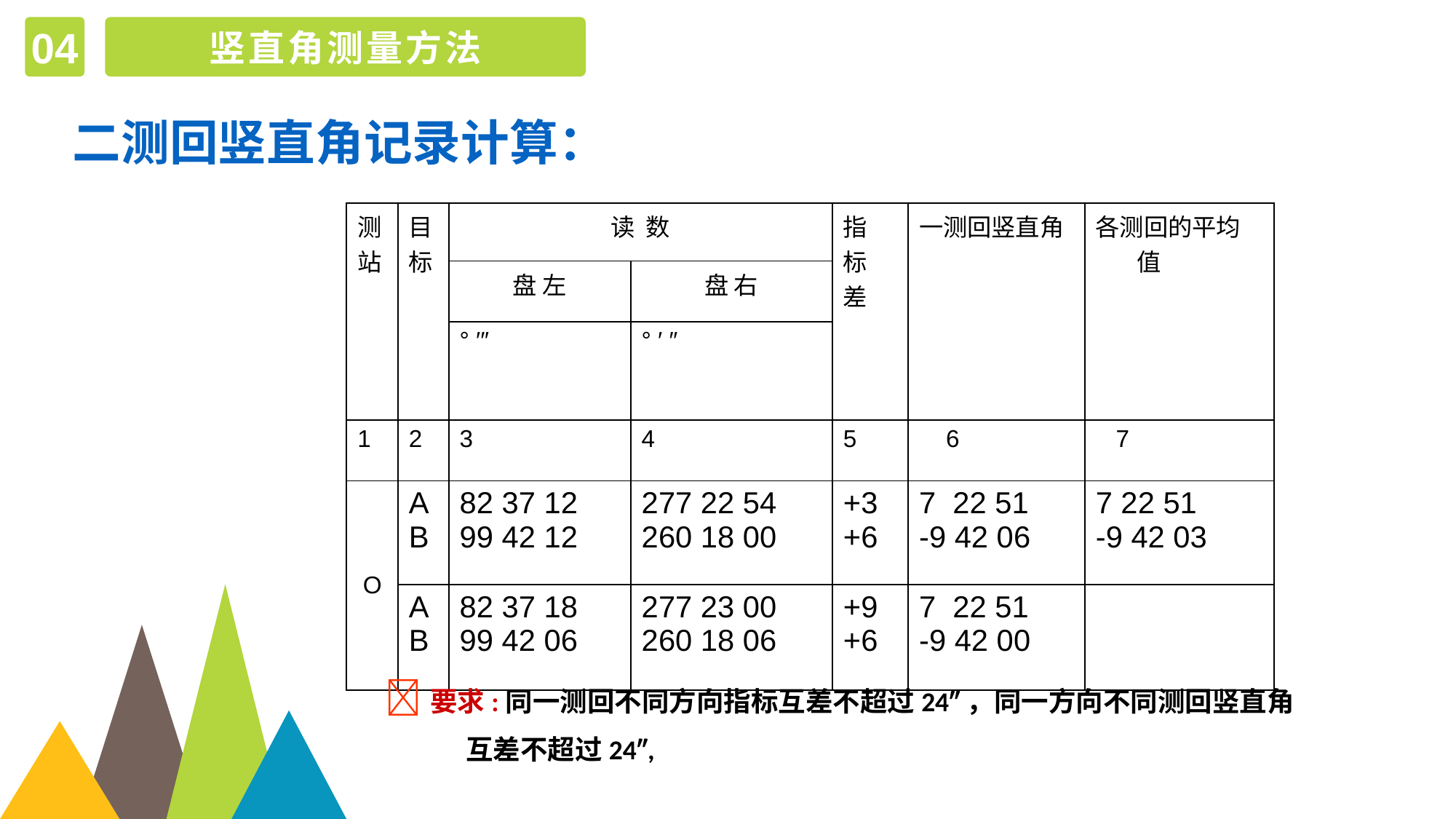

04
竖直角测量方法
二测回竖直角记录计算：
| 测 站 | 目 标 | 读 数 |  | 指 标 差 | 一测回竖直角 | 各测回的平均值 |
| --- | --- | --- | --- | --- | --- | --- |
|  |  | 盘 左 | 盘 右 |  |  |  |
|  |  | ° ′″ | ° ′ ″ |  |  |  |
| 1 | 2 | 3 | 4 | 5 | 6 | 7 |
| O | A B | 82 37 12 99 42 12 | 277 22 54 260 18 00 | +3 +6 | 7 22 51 -9 42 06 | 7 22 51 -9 42 03 |
|  | A B | 82 37 18 99 42 06 | 277 23 00 260 18 06 | +9 +6 | 7 22 51 -9 42 00 |  |

♦要求:同一测回不同方向指标互差不超过24″，同一方向不同测回竖直角
            互差不超过24″,